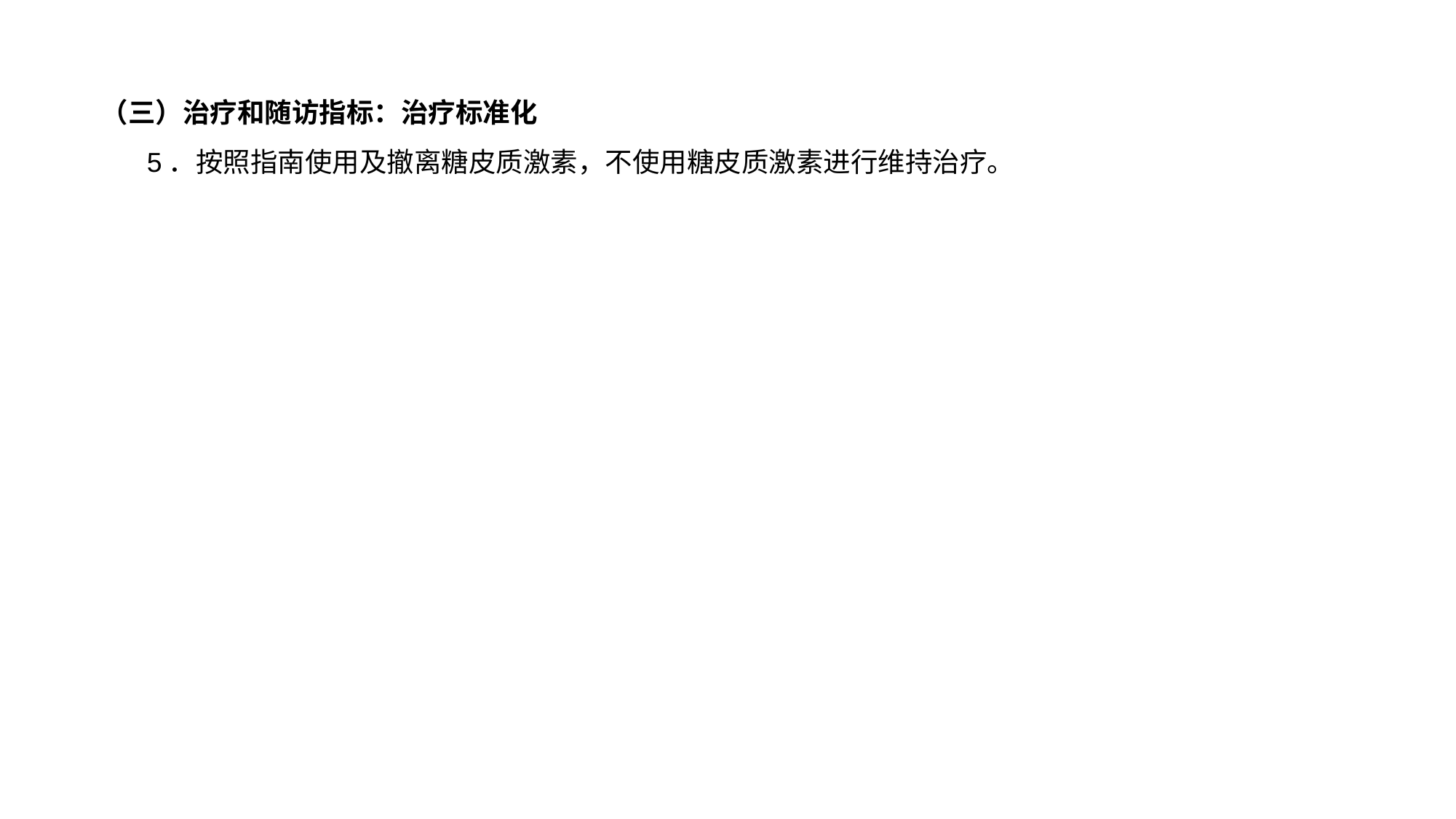

（三）治疗和随访指标：治疗标准化
      5．按照指南使用及撤离糖皮质激素，不使用糖皮质激素进行维持治疗。